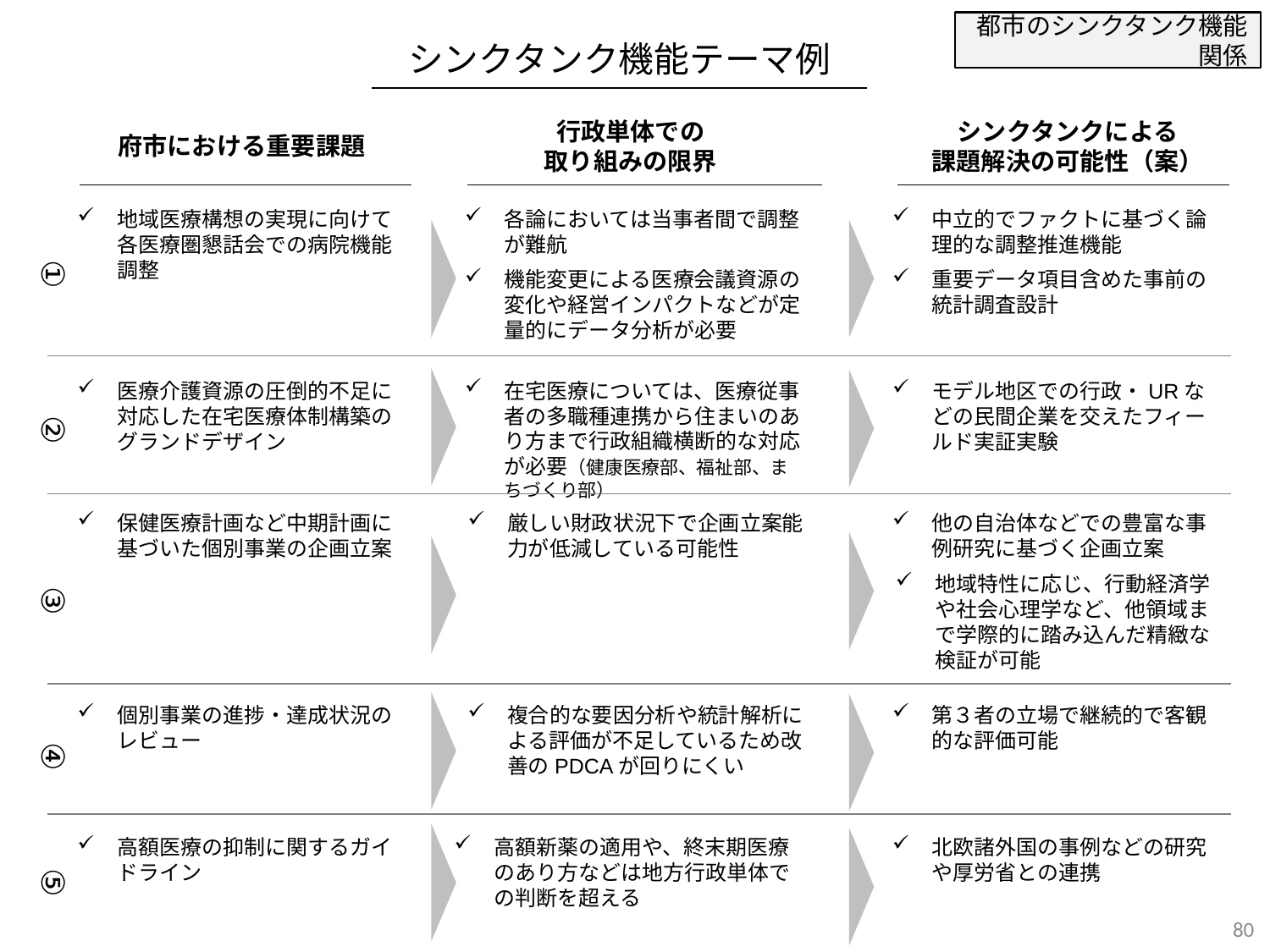

都市のシンクタンク機能関係
シンクタンク機能テーマ例
行政単体での
取り組みの限界
シンクタンクによる
課題解決の可能性（案）
府市における重要課題
中立的でファクトに基づく論理的な調整推進機能
地域医療構想の実現に向けて各医療圏懇話会での病院機能調整
各論においては当事者間で調整が難航
①
機能変更による医療会議資源の変化や経営インパクトなどが定量的にデータ分析が必要
重要データ項目含めた事前の統計調査設計

医療介護資源の圧倒的不足に対応した在宅医療体制構築のグランドデザイン
在宅医療については、医療従事者の多職種連携から住まいのあり方まで行政組織横断的な対応が必要（健康医療部、福祉部、まちづくり部）
モデル地区での行政・URなどの民間企業を交えたフィールド実証実験
②

保健医療計画など中期計画に基づいた個別事業の企画立案
厳しい財政状況下で企画立案能力が低減している可能性
他の自治体などでの豊富な事例研究に基づく企画立案
地域特性に応じ、行動経済学や社会心理学など、他領域まで学際的に踏み込んだ精緻な検証が可能
③

個別事業の進捗・達成状況のレビュー
複合的な要因分析や統計解析による評価が不足しているため改善のPDCAが回りにくい
第３者の立場で継続的で客観的な評価可能
④

高額医療の抑制に関するガイドライン
高額新薬の適用や、終末期医療のあり方などは地方行政単体での判断を超える
北欧諸外国の事例などの研究や厚労省との連携
⑤

80